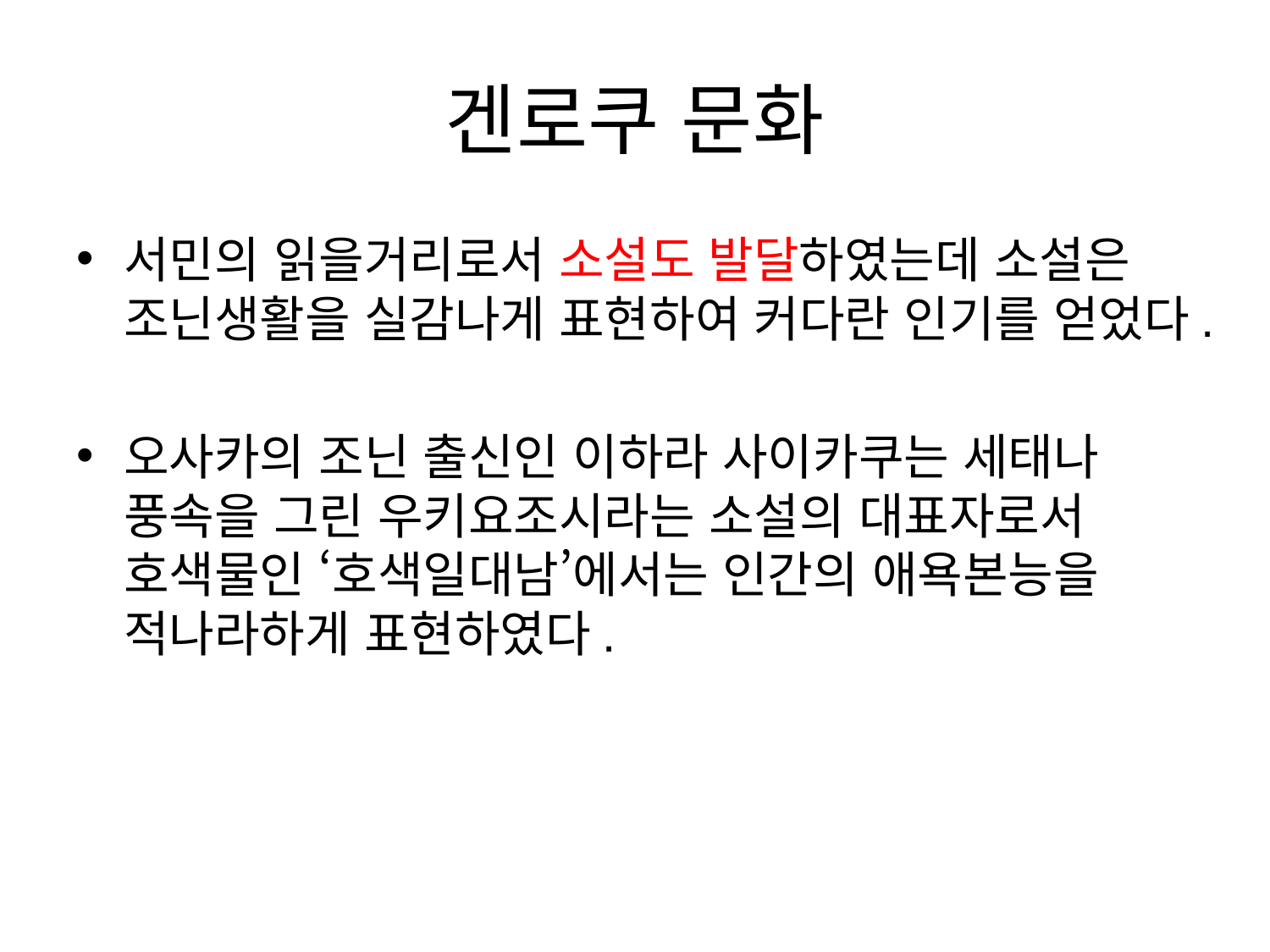

# 겐로쿠 문화
서민의 읽을거리로서 소설도 발달하였는데 소설은 조닌생활을 실감나게 표현하여 커다란 인기를 얻었다.

오사카의 조닌 출신인 이하라 사이카쿠는 세태나 풍속을 그린 우키요조시라는 소설의 대표자로서 호색물인 ‘호색일대남’에서는 인간의 애욕본능을 적나라하게 표현하였다.